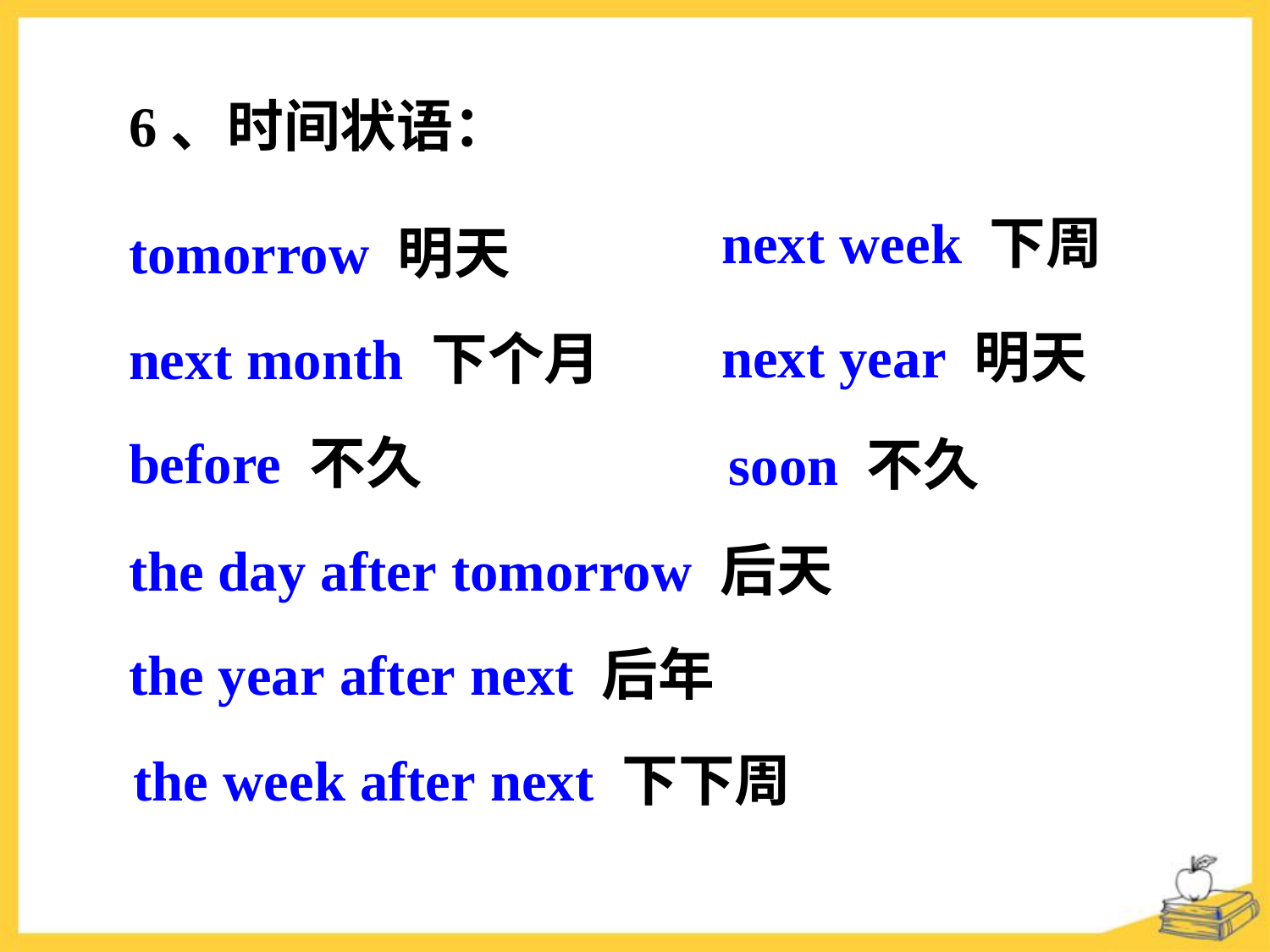

6、时间状语：
next week 下周
tomorrow 明天
next year 明天
next month 下个月
before 不久
soon 不久
the day after tomorrow 后天
the year after next 后年
the week after next 下下周